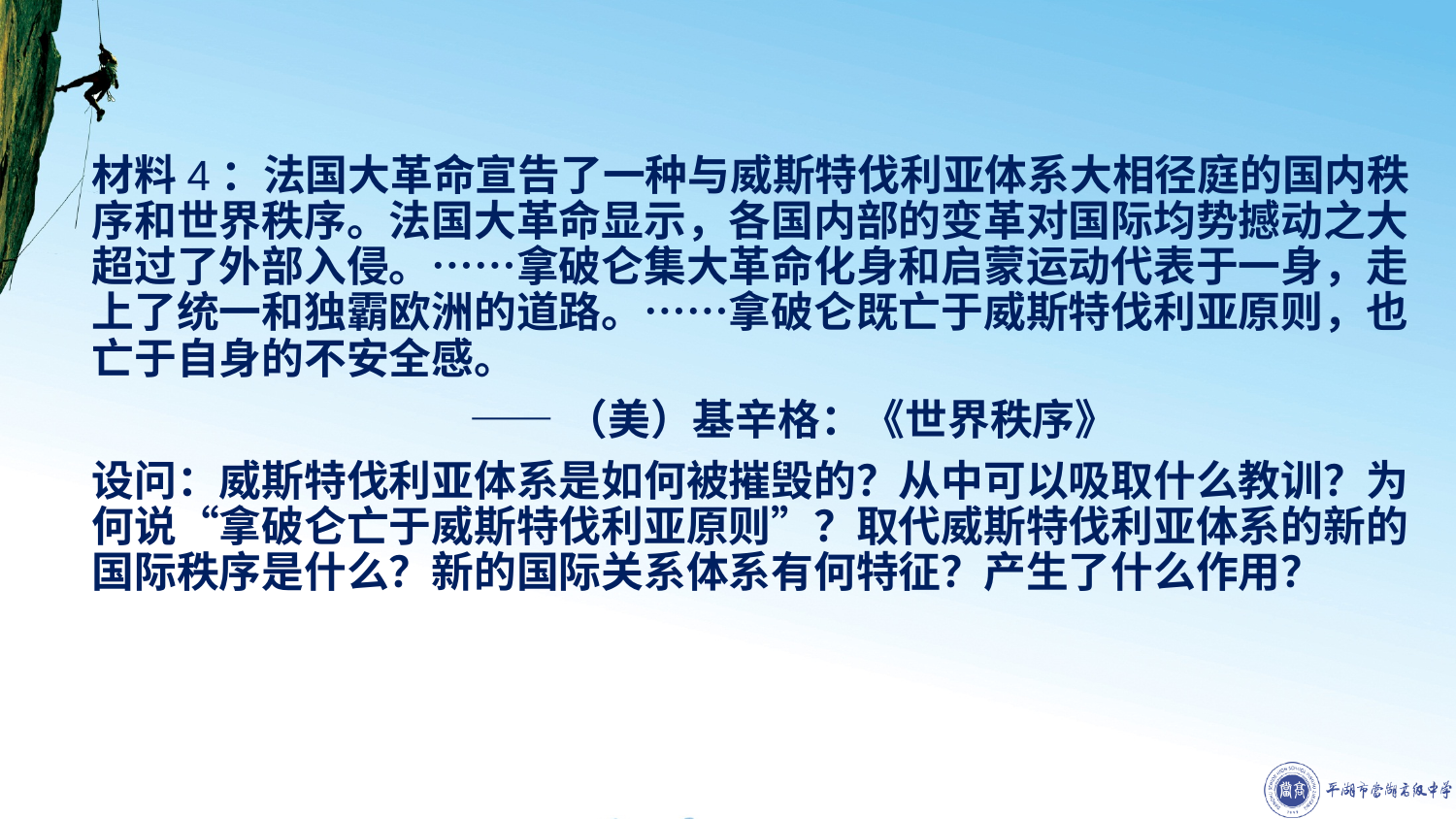

材料4：法国大革命宣告了一种与威斯特伐利亚体系大相径庭的国内秩序和世界秩序。法国大革命显示，各国内部的变革对国际均势撼动之大超过了外部入侵。……拿破仑集大革命化身和启蒙运动代表于一身，走上了统一和独霸欧洲的道路。……拿破仑既亡于威斯特伐利亚原则，也亡于自身的不安全感。
                                       ——（美）基辛格：《世界秩序》
设问：威斯特伐利亚体系是如何被摧毁的？从中可以吸取什么教训？为何说“拿破仑亡于威斯特伐利亚原则”？取代威斯特伐利亚体系的新的国际秩序是什么？新的国际关系体系有何特征？产生了什么作用？